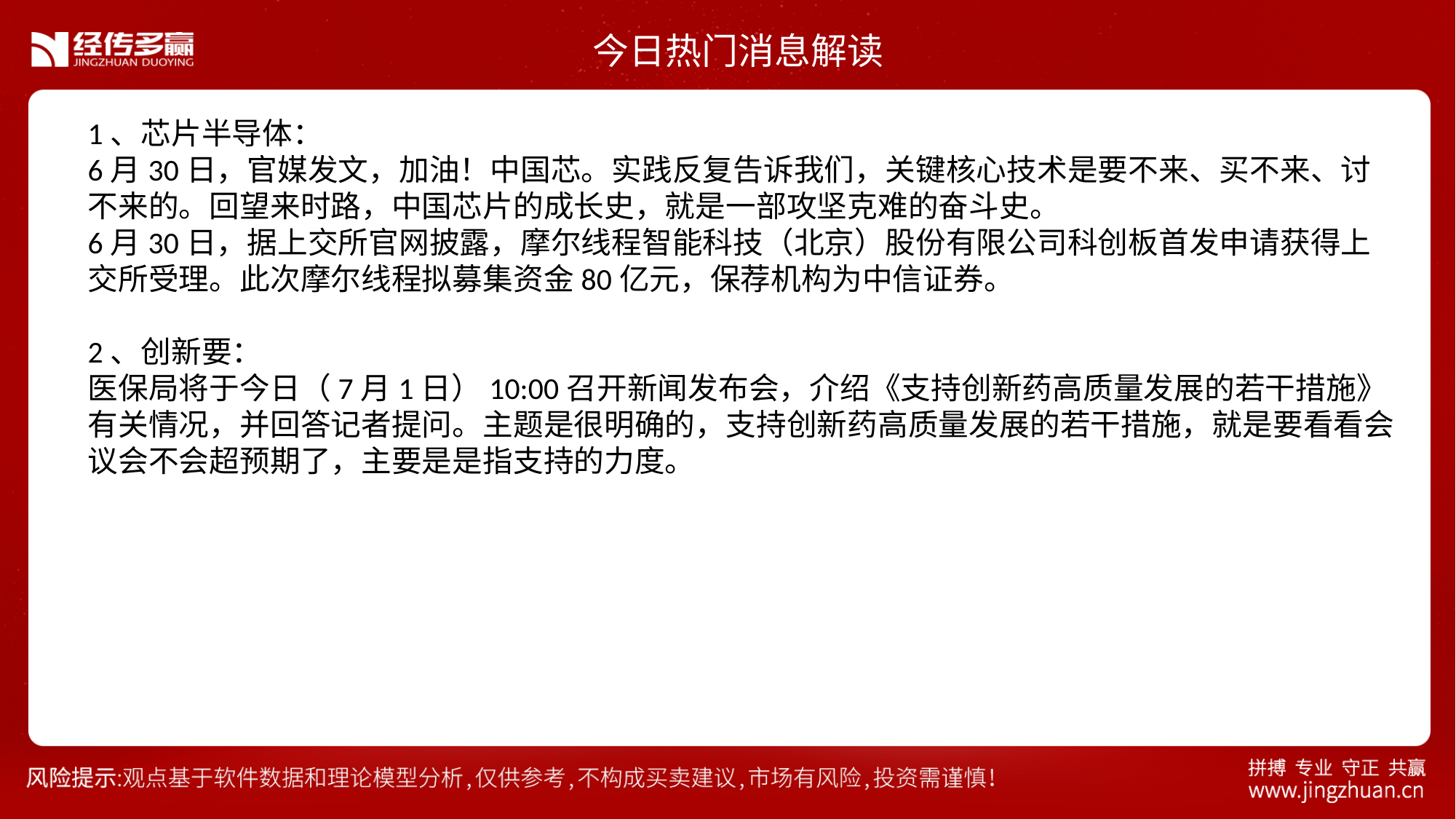

今日热门消息解读
1、芯片半导体：
6月30日，官媒发文，加油！中国芯。实践反复告诉我们，关键核心技术是要不来、买不来、讨不来的。回望来时路，中国芯片的成长史，就是一部攻坚克难的奋斗史。
6月30日，据上交所官网披露，摩尔线程智能科技（北京）股份有限公司科创板首发申请获得上交所受理。此次摩尔线程拟募集资金80亿元，保荐机构为中信证券。

2、创新要：
医保局将于今日（7月1日）10:00召开新闻发布会，介绍《支持创新药高质量发展的若干措施》有关情况，并回答记者提问。主题是很明确的，支持创新药高质量发展的若干措施，就是要看看会议会不会超预期了，主要是是指支持的力度。